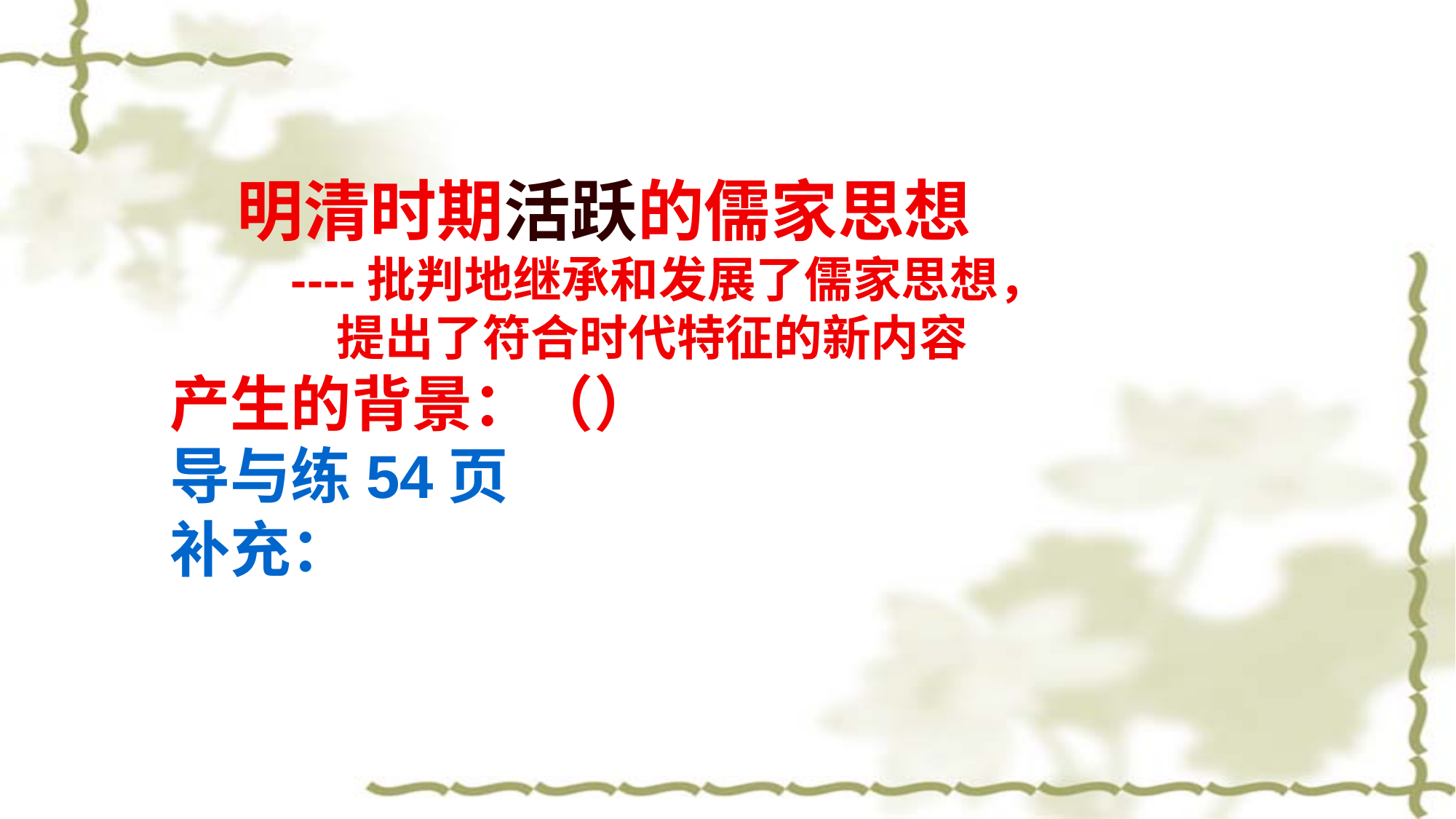

明清时期活跃的儒家思想
         ----批判地继承和发展了儒家思想，
              提出了符合时代特征的新内容
产生的背景：（）
导与练54页
补充：